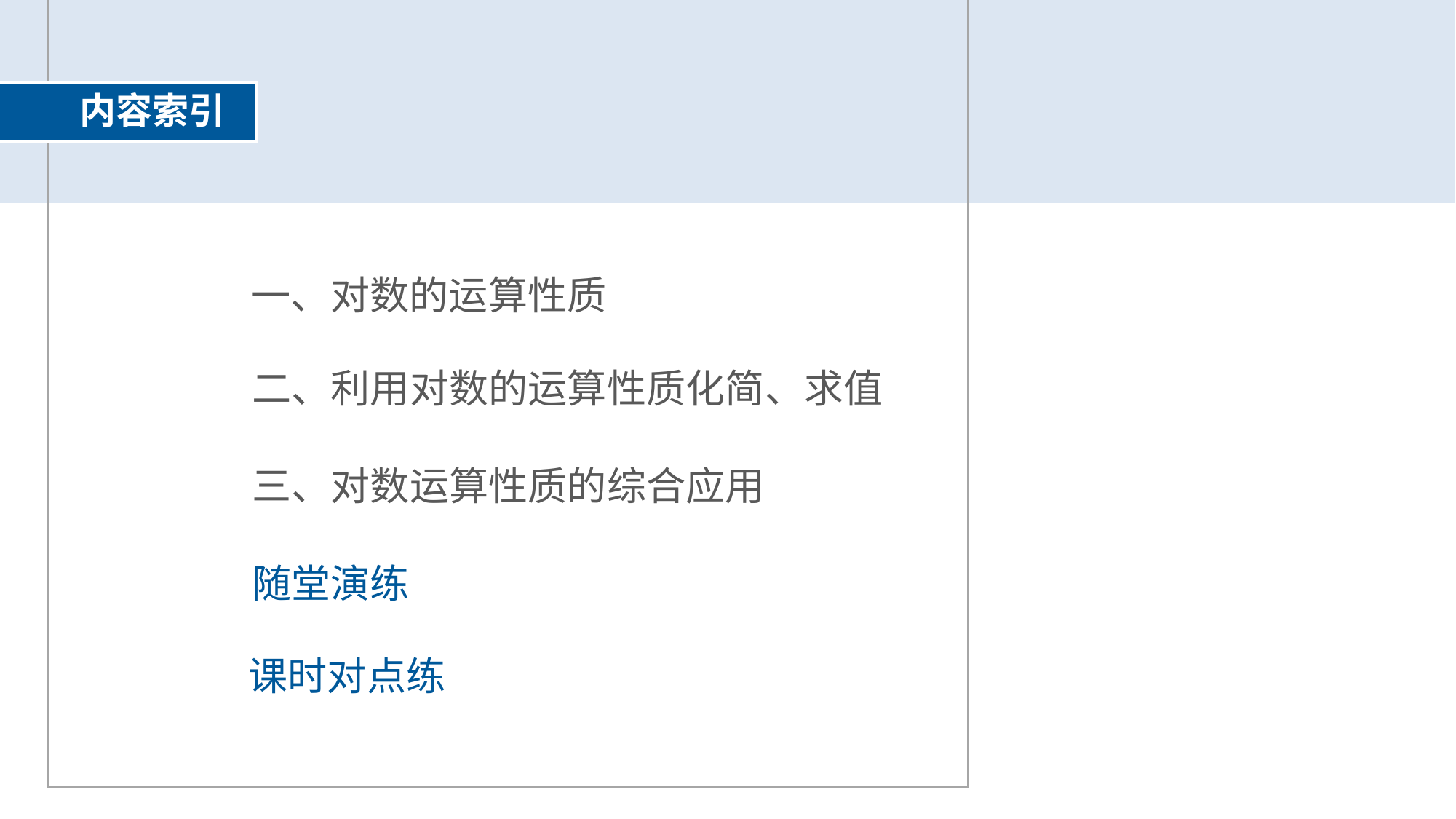

内容索引

一、对数的运算性质
二、利用对数的运算性质化简、求值
三、对数运算性质的综合应用
随堂演练
课时对点练